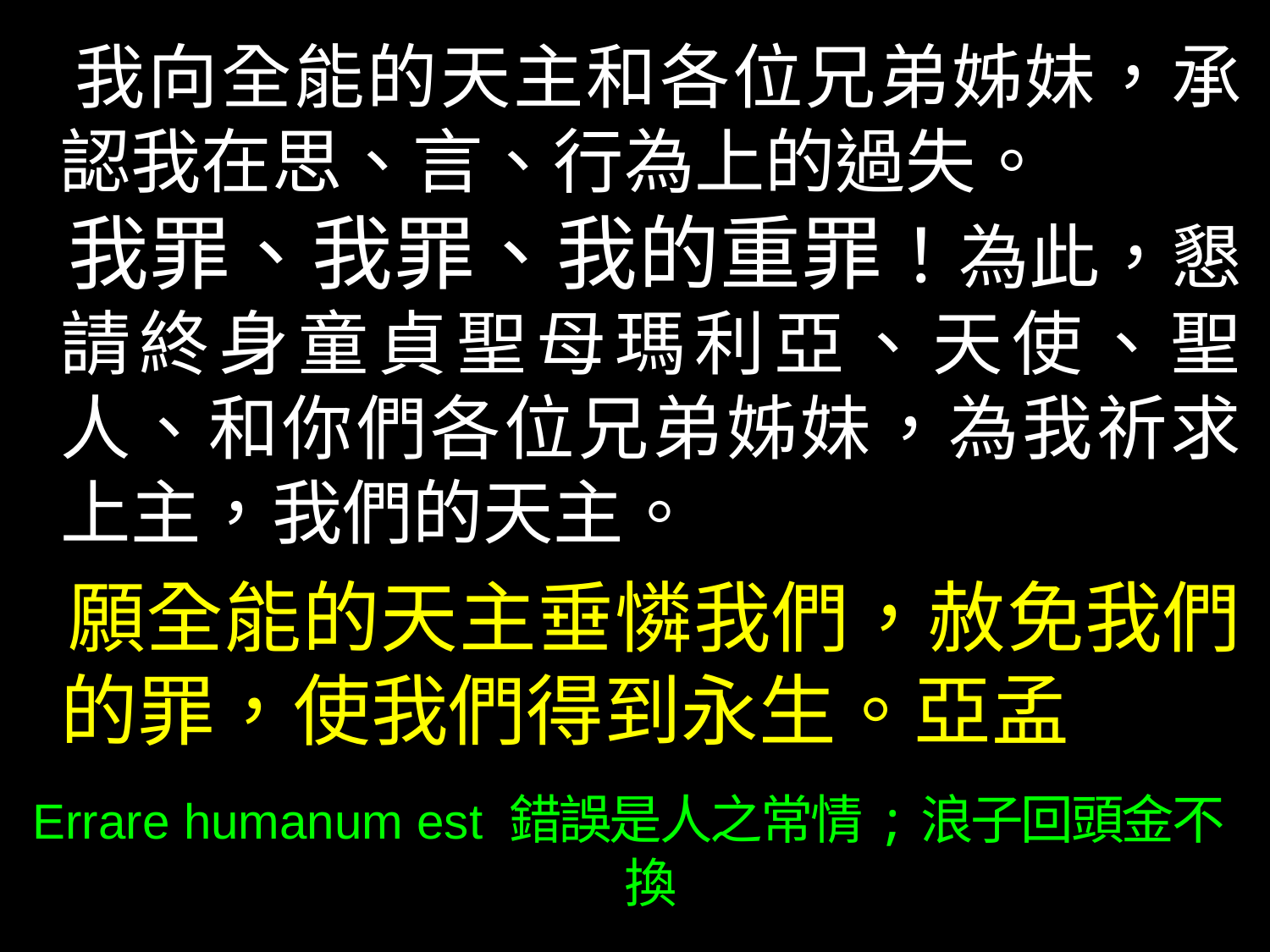

我向全能的天主和各位兄弟姊妹，承認我在思、言、行為上的過失。
  我罪、我罪、我的重罪！為此，懇請終身童貞聖母瑪利亞、天使、聖人、和你們各位兄弟姊妹，為我祈求上主，我們的天主。
  願全能的天主垂憐我們，赦免我們的罪，使我們得到永生。亞孟
Errare humanum est 錯誤是人之常情;浪子回頭金不換